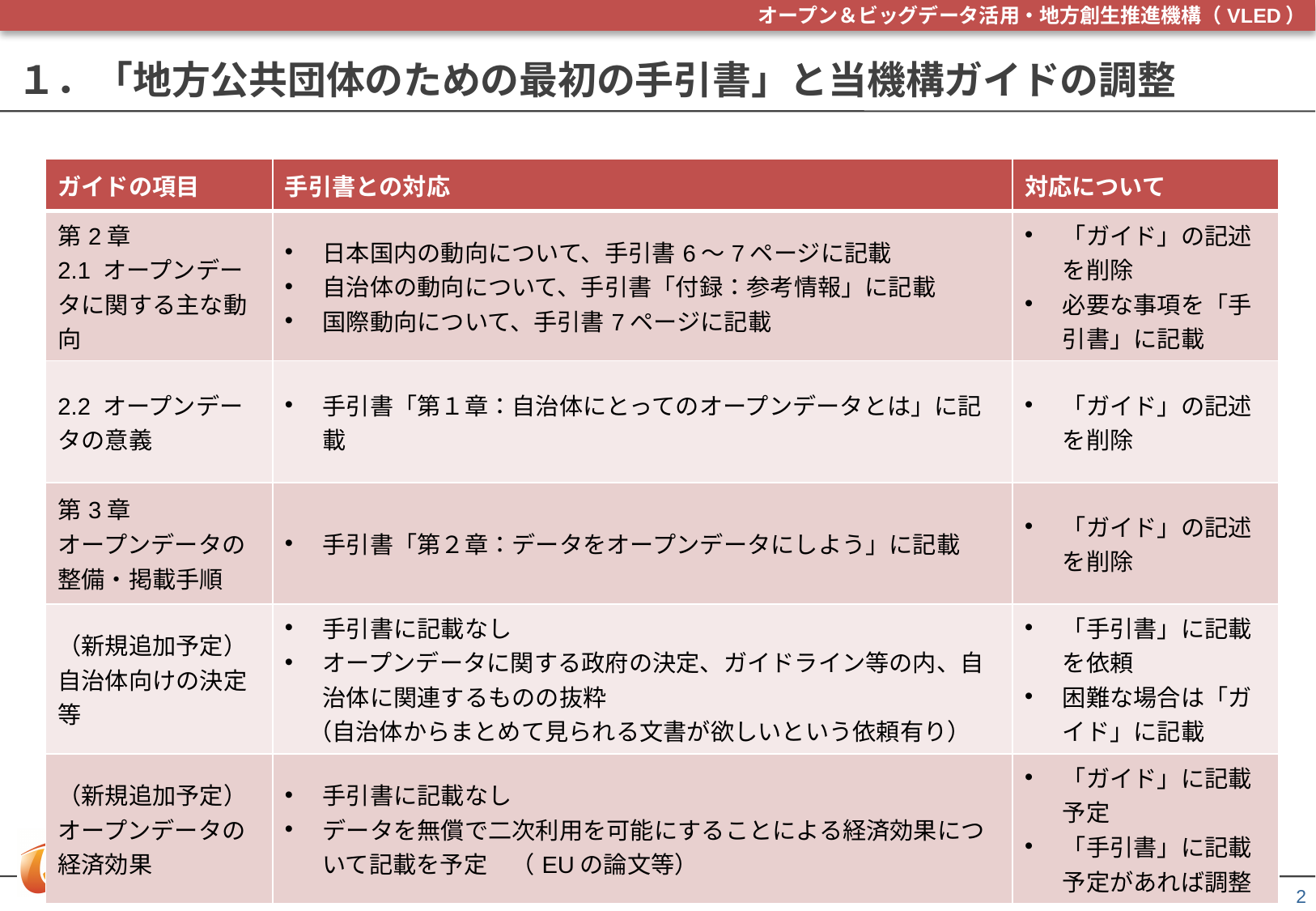

# １．「地方公共団体のための最初の手引書」と当機構ガイドの調整
| ガイドの項目 | 手引書との対応 | 対応について |
| --- | --- | --- |
| 第2章 2.1 オープンデータに関する主な動向 | 日本国内の動向について、手引書6～7ページに記載 自治体の動向について、手引書「付録：参考情報」に記載 国際動向について、手引書7ページに記載 | 「ガイド」の記述を削除 必要な事項を「手引書」に記載 |
| 2.2 オープンデータの意義 | 手引書「第１章：自治体にとってのオープンデータとは」に記載 | 「ガイド」の記述を削除 |
| 第3章 オープンデータの整備・掲載手順 | 手引書「第２章：データをオープンデータにしよう」に記載 | 「ガイド」の記述を削除 |
| （新規追加予定） 自治体向けの決定等 | 手引書に記載なし オープンデータに関する政府の決定、ガイドライン等の内、自治体に関連するものの抜粋 　（自治体からまとめて見られる文書が欲しいという依頼有り） | 「手引書」に記載を依頼 困難な場合は「ガイド」に記載 |
| （新規追加予定） オープンデータの経済効果 | 手引書に記載なし データを無償で二次利用を可能にすることによる経済効果について記載を予定　（EUの論文等） | 「ガイド」に記載予定 「手引書」に記載予定があれば調整 |
2